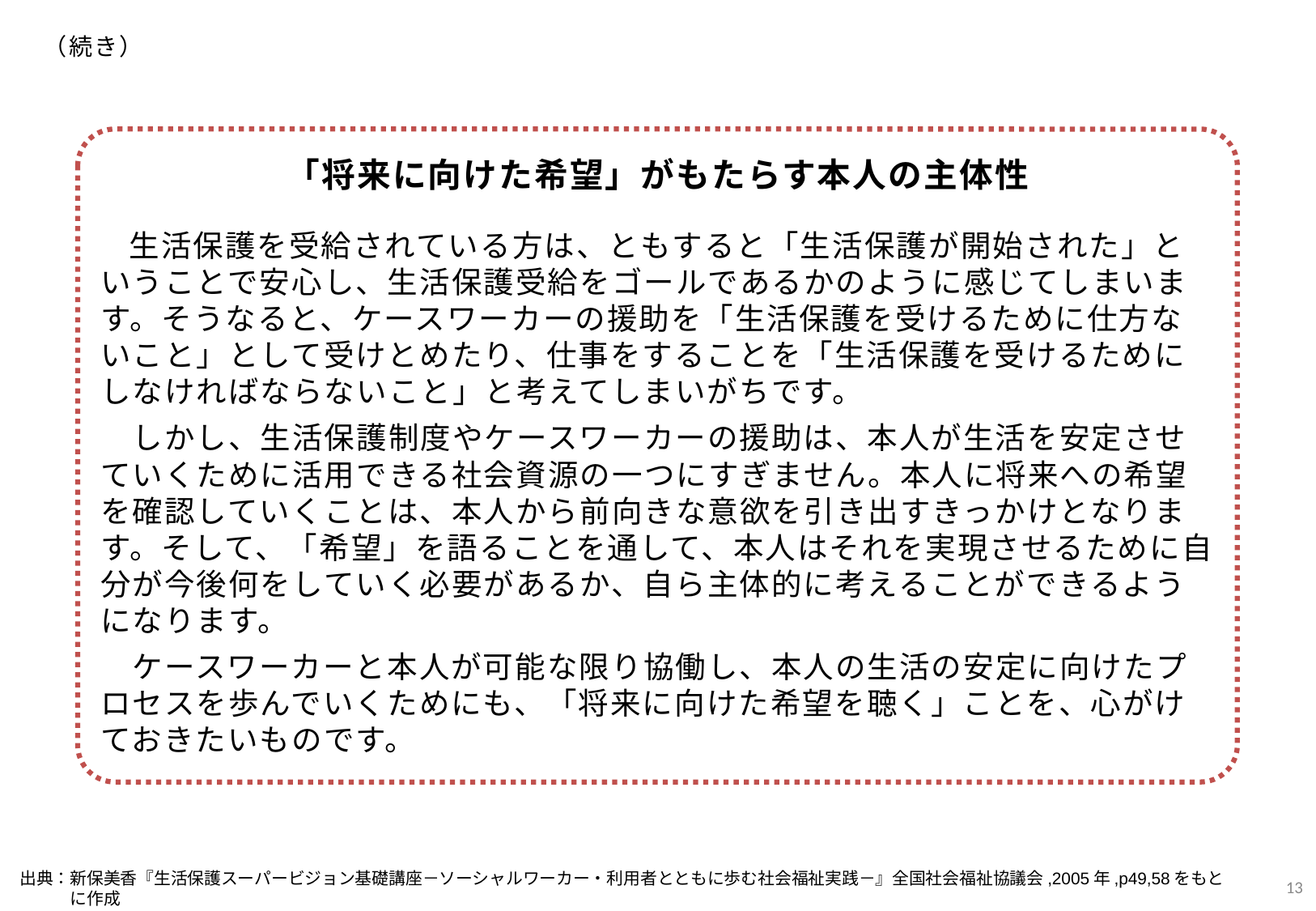

（続き）
「将来に向けた希望」がもたらす本人の主体性

　生活保護を受給されている方は、ともすると「生活保護が開始された」ということで安心し、生活保護受給をゴールであるかのように感じてしまいます。そうなると、ケースワーカーの援助を「生活保護を受けるために仕方ないこと」として受けとめたり、仕事をすることを「生活保護を受けるためにしなければならないこと」と考えてしまいがちです。
　しかし、生活保護制度やケースワーカーの援助は、本人が生活を安定させていくために活用できる社会資源の一つにすぎません。本人に将来への希望を確認していくことは、本人から前向きな意欲を引き出すきっかけとなります。そして、「希望」を語ることを通して、本人はそれを実現させるために自分が今後何をしていく必要があるか、自ら主体的に考えることができるようになります。
　ケースワーカーと本人が可能な限り協働し、本人の生活の安定に向けたプロセスを歩んでいくためにも、「将来に向けた希望を聴く」ことを、心がけておきたいものです。
13
出典：新保美香『生活保護スーパービジョン基礎講座－ソーシャルワーカー・利用者とともに歩む社会福祉実践－』全国社会福祉協議会,2005年,p49,58をもと
　　　に作成